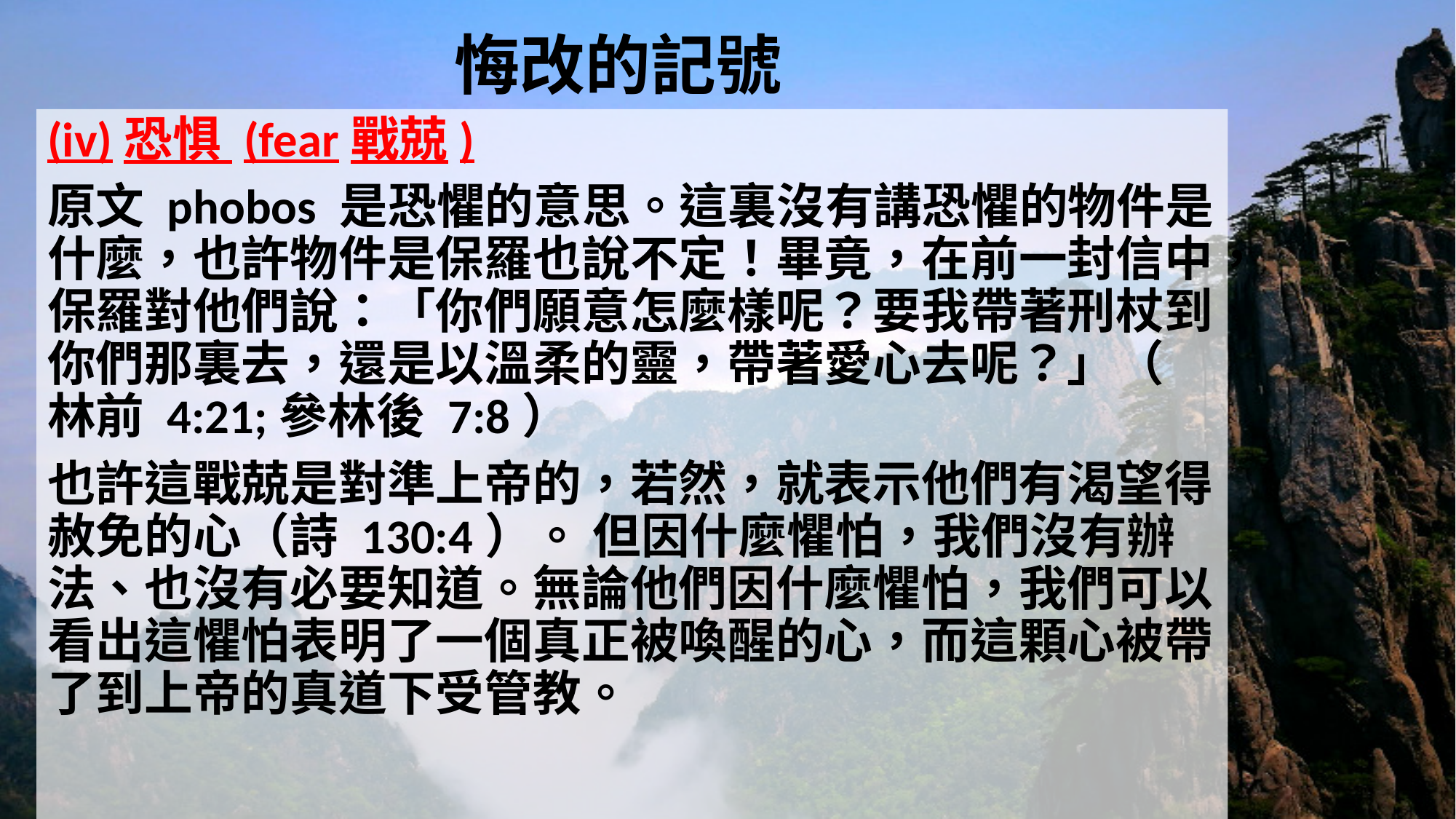

# 悔改的記號
(iv)恐惧 (fear戰兢)
原文 phobos 是恐懼的意思。這裏沒有講恐懼的物件是什麼，也許物件是保羅也說不定！畢竟，在前一封信中，保羅對他們說：「你們願意怎麼樣呢？要我帶著刑杖到你們那裏去，還是以溫柔的靈，帶著愛心去呢？」（ 林前 4:21;參林後 7:8）
也許這戰兢是對準上帝的，若然，就表示他們有渴望得赦免的心（詩 130:4）。 但因什麼懼怕，我們沒有辦法、也沒有必要知道。無論他們因什麼懼怕，我們可以看出這懼怕表明了一個真正被喚醒的心，而這顆心被帶了到上帝的真道下受管教。